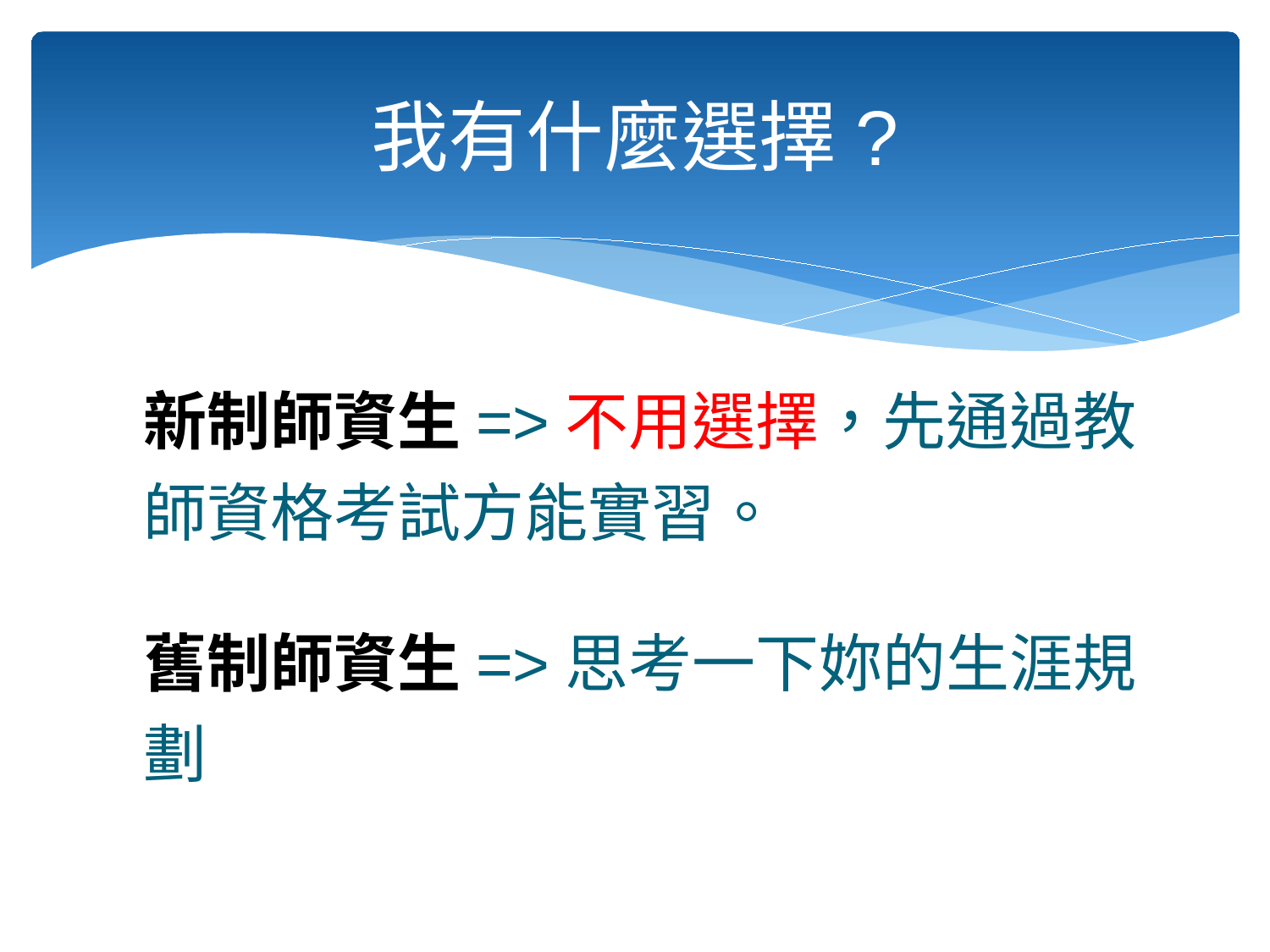

# 我有什麼選擇?
新制師資生=>不用選擇，先通過教師資格考試方能實習。

舊制師資生=>思考一下妳的生涯規劃